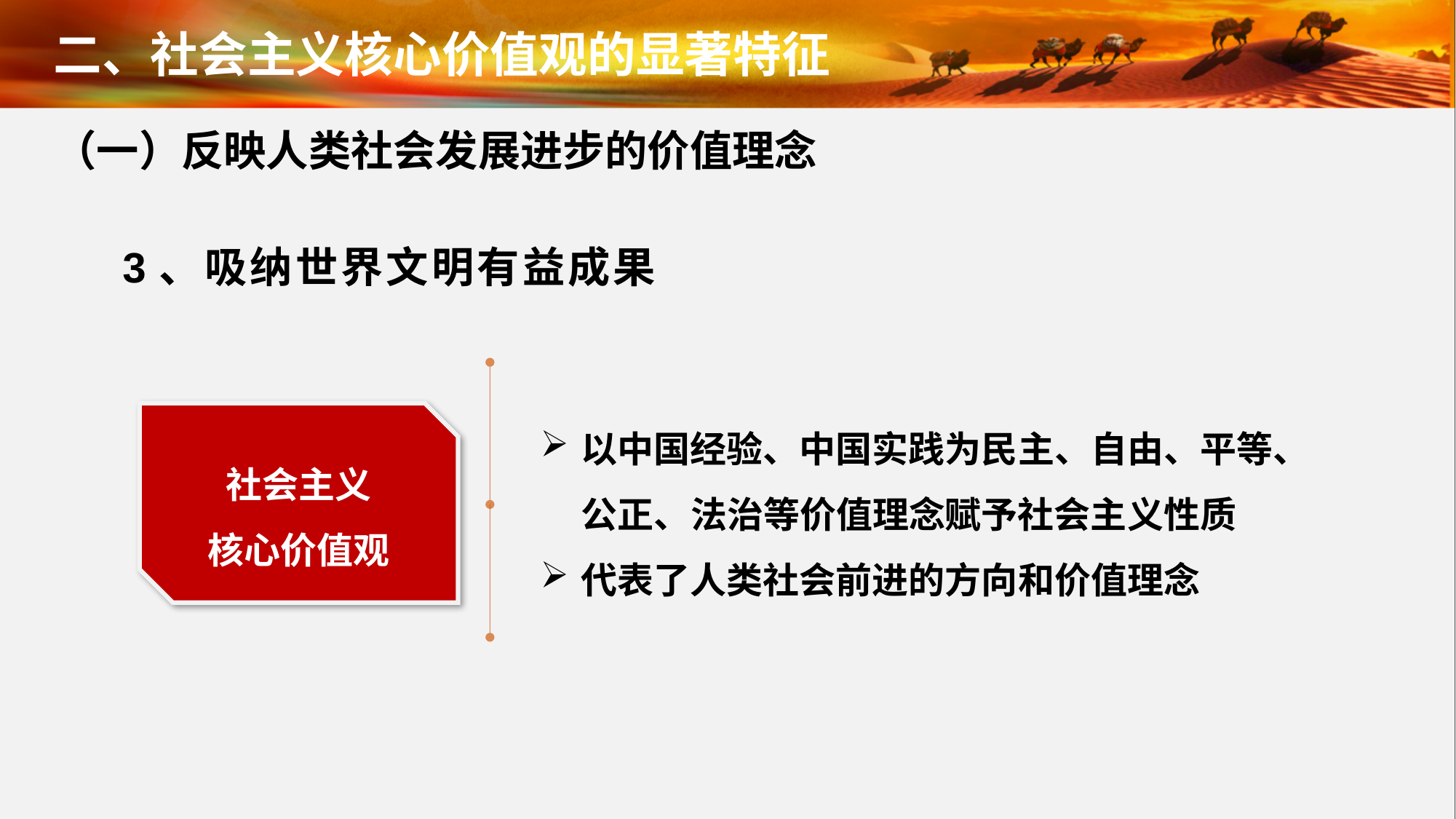

二、社会主义核心价值观的显著特征
（一）反映人类社会发展进步的价值理念
3、吸纳世界文明有益成果
以中国经验、中国实践为民主、自由、平等、公正、法治等价值理念赋予社会主义性质
代表了人类社会前进的方向和价值理念

社会主义
核心价值观